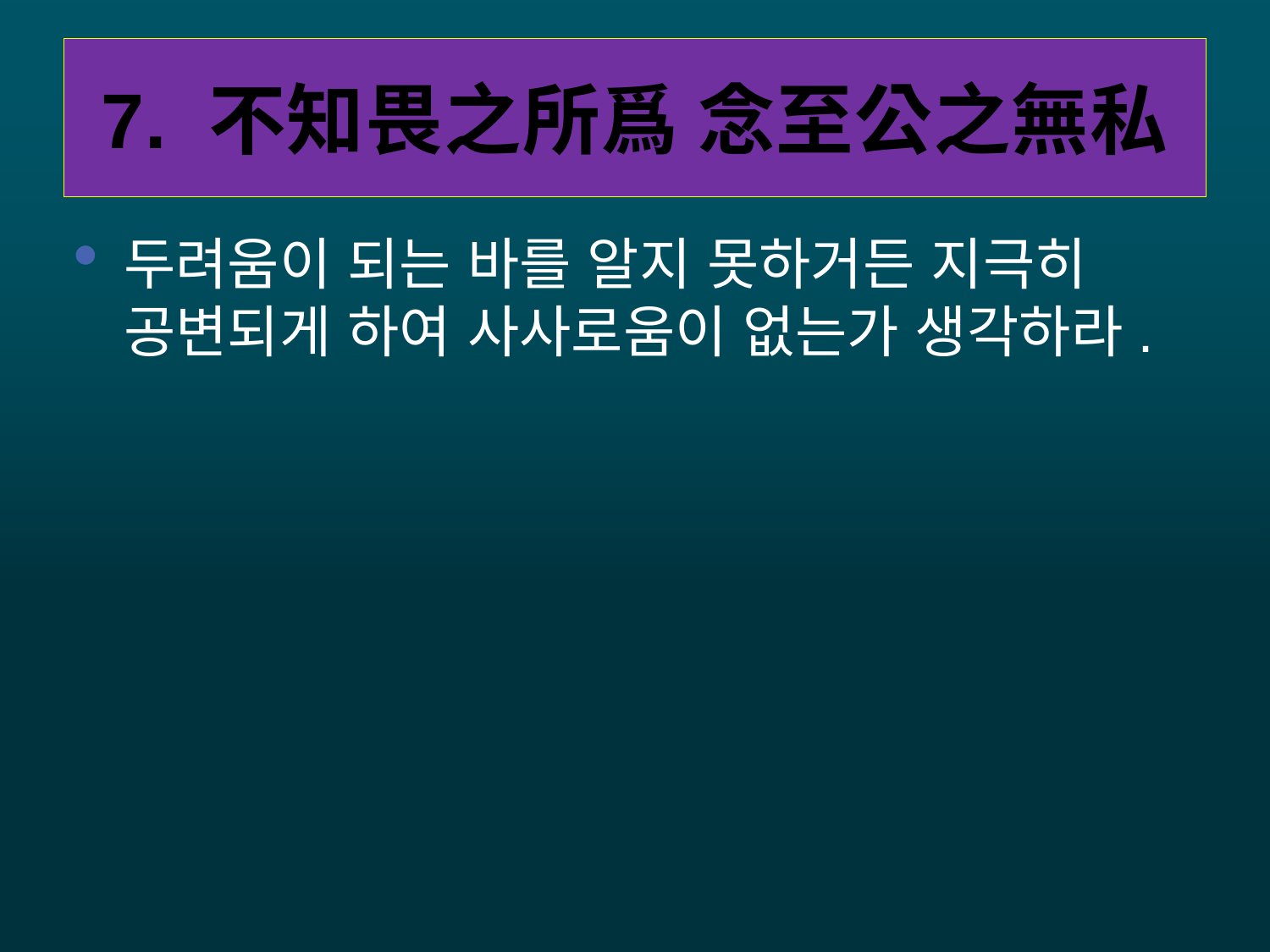

# 7. 不知畏之所爲 念至公之無私
두려움이 되는 바를 알지 못하거든 지극히 공변되게 하여 사사로움이 없는가 생각하라.